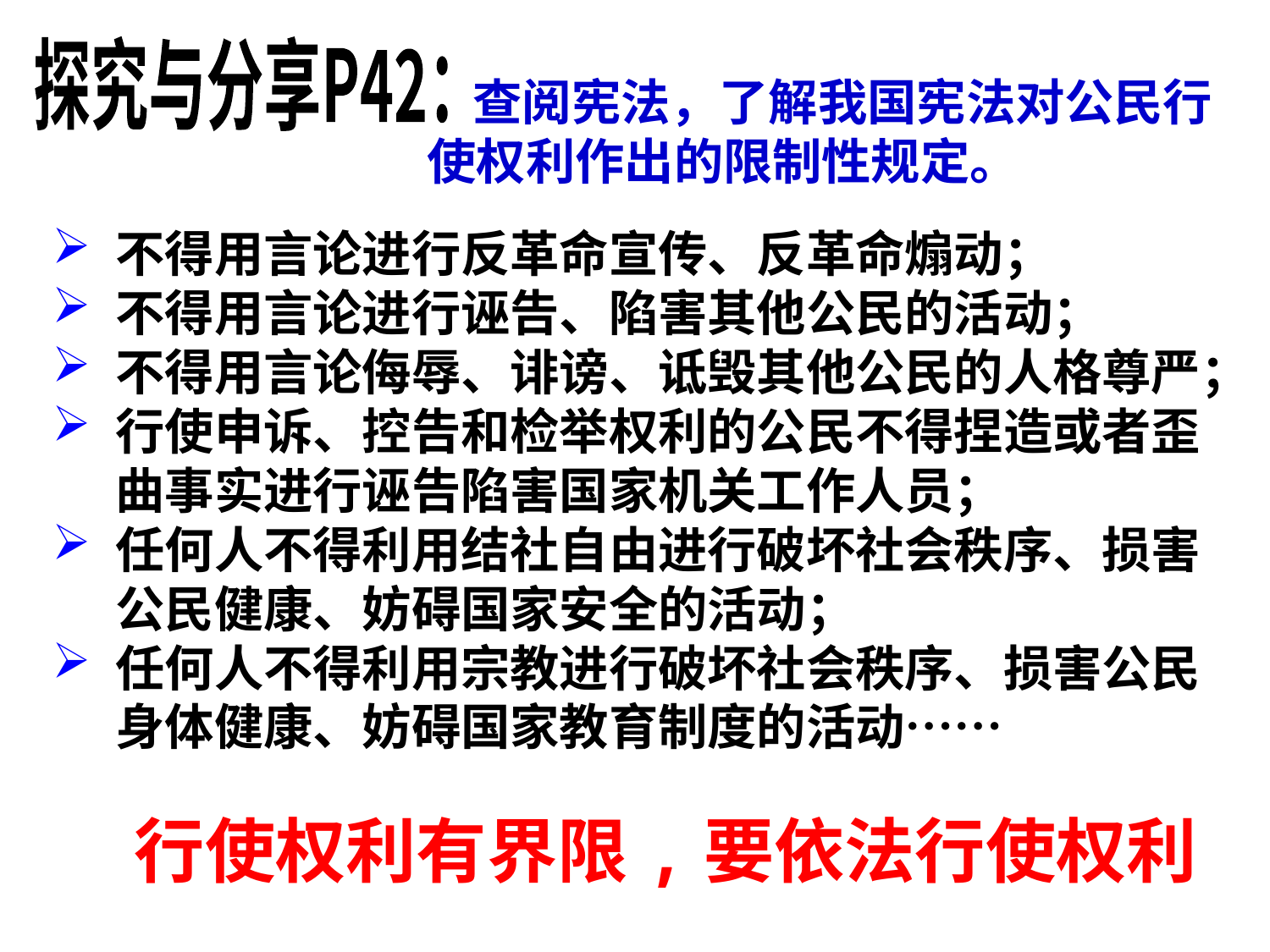

探究与分享P42：
   查阅宪法，了解我国宪法对公民行使权利作出的限制性规定。
不得用言论进行反革命宣传、反革命煽动；
不得用言论进行诬告、陷害其他公民的活动；
不得用言论侮辱、诽谤、诋毁其他公民的人格尊严；
行使申诉、控告和检举权利的公民不得捏造或者歪曲事实进行诬告陷害国家机关工作人员；
任何人不得利用结社自由进行破坏社会秩序、损害公民健康、妨碍国家安全的活动；
任何人不得利用宗教进行破坏社会秩序、损害公民身体健康、妨碍国家教育制度的活动……
行使权利有界限,要依法行使权利